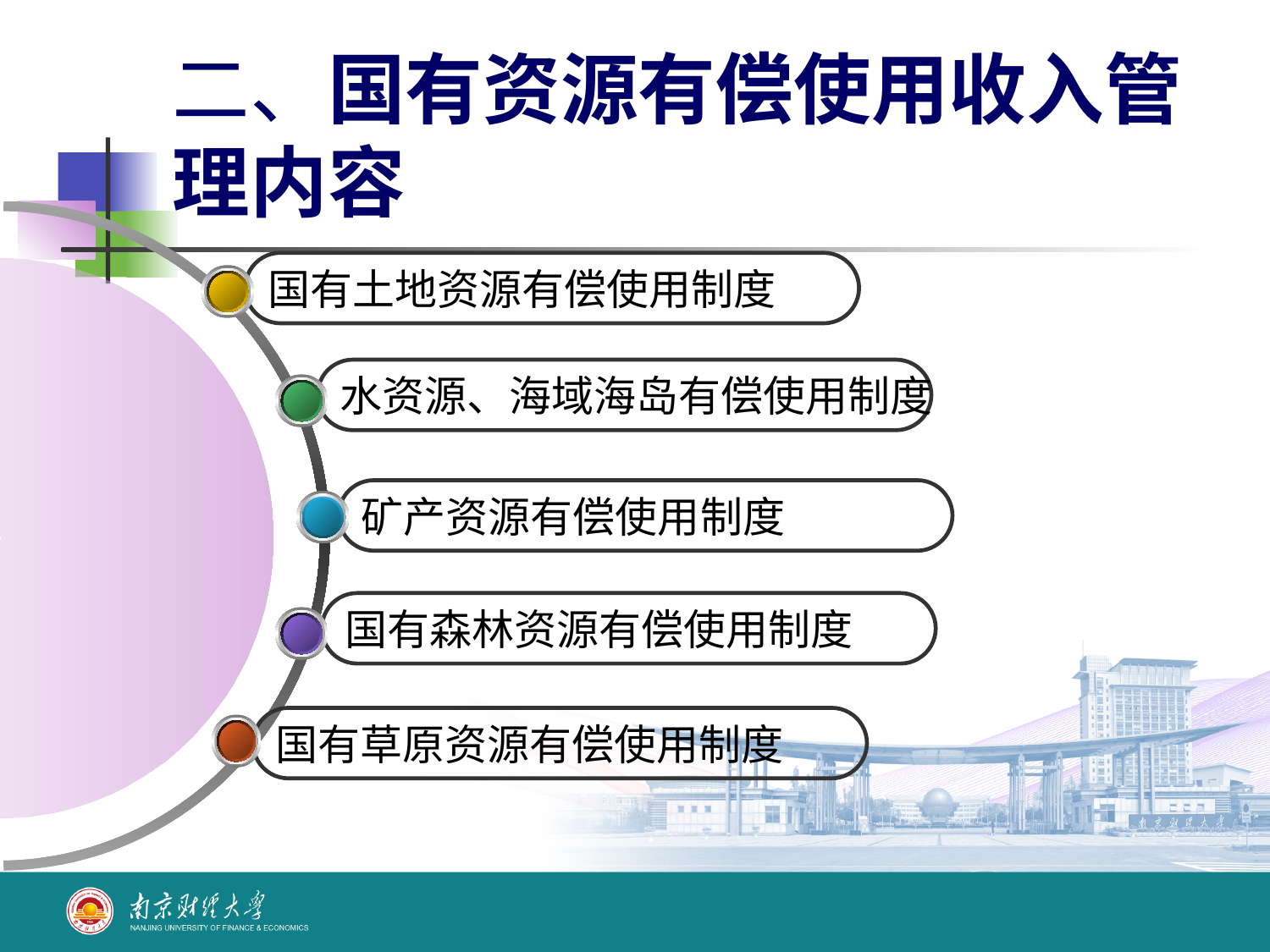

# 二、国有资源有偿使用收入管理内容

国有土地资源有偿使用制度

水资源、海域海岛有偿使用制度

矿产资源有偿使用制度

国有森林资源有偿使用制度

国有草原资源有偿使用制度